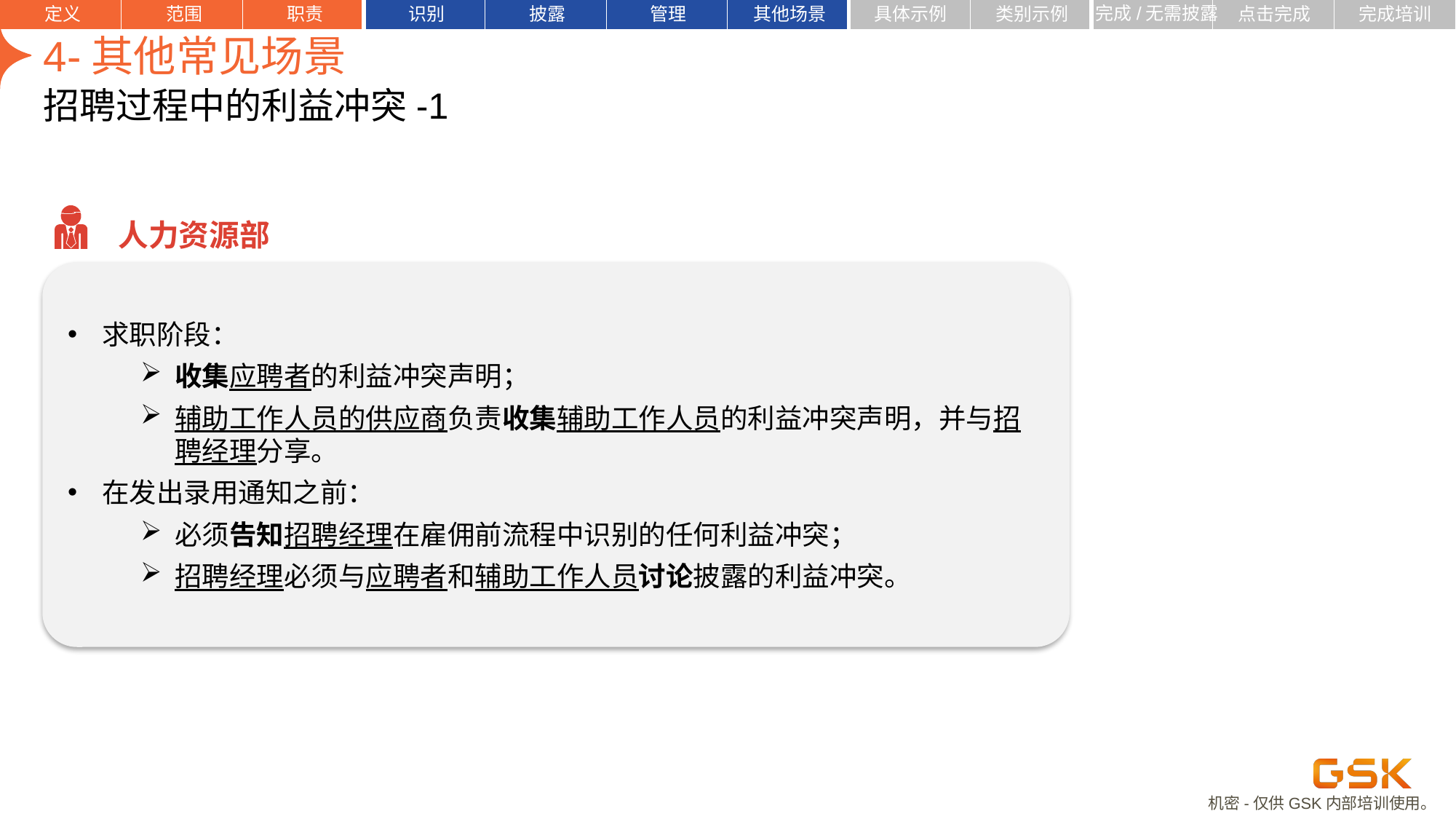

定义
范围
职责
识别
披露
管理
其他场景
具体示例
类别示例
完成/无需披露
点击完成
完成培训
|  |  |  |  |  |  |  |  |  |  |  |  |
| --- | --- | --- | --- | --- | --- | --- | --- | --- | --- | --- | --- |
# 4-其他常见场景
招聘过程中的利益冲突-1

| 人力资源部 |
| --- |
求职阶段：
收集应聘者的利益冲突声明；
辅助工作人员的供应商负责收集辅助工作人员的利益冲突声明，并与招聘经理分享。
在发出录用通知之前：
必须告知招聘经理在雇佣前流程中识别的任何利益冲突；
招聘经理必须与应聘者和辅助工作人员讨论披露的利益冲突。